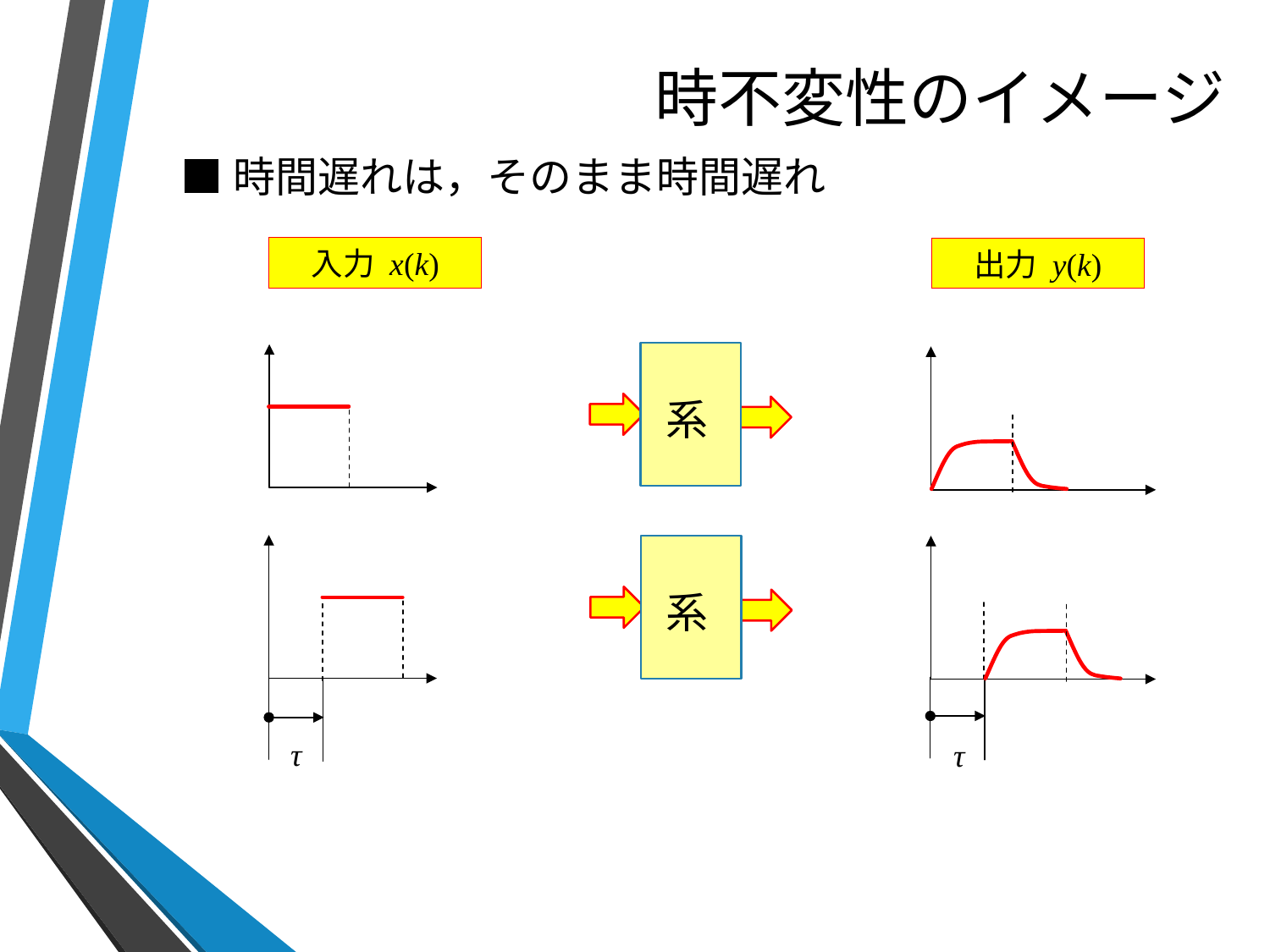

# 時不変性のイメージ
■時間遅れは，そのまま時間遅れ
入力 x(k)
出力 y(k)

系

系

τ
τ